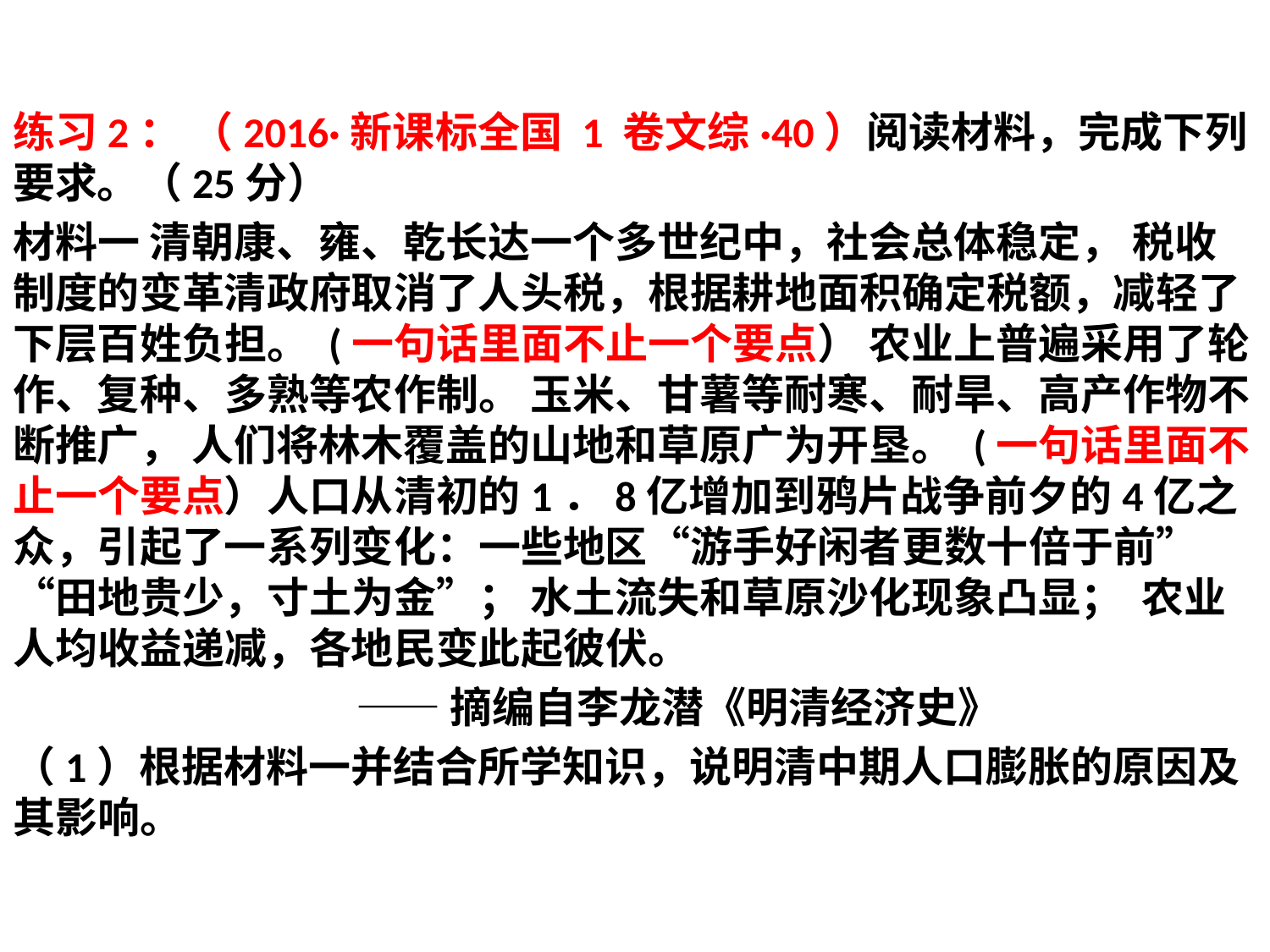

#
练习2： （2016·新课标全国 1 卷文综·40）阅读材料，完成下列要求。（25分）
材料一 清朝康、雍、乾长达一个多世纪中，社会总体稳定， 税收制度的变革清政府取消了人头税，根据耕地面积确定税额，减轻了下层百姓负担。 (一句话里面不止一个要点） 农业上普遍采用了轮作、复种、多熟等农作制。 玉米、甘薯等耐寒、耐旱、高产作物不断推广， 人们将林木覆盖的山地和草原广为开垦。 (一句话里面不止一个要点）人口从清初的1．8亿增加到鸦片战争前夕的4亿之众，引起了一系列变化：一些地区“游手好闲者更数十倍于前”“田地贵少，寸土为金”； 水土流失和草原沙化现象凸显；  农业人均收益递减，各地民变此起彼伏。
                                    ——摘编自李龙潜《明清经济史》
（1）根据材料一并结合所学知识，说明清中期人口膨胀的原因及其影响。